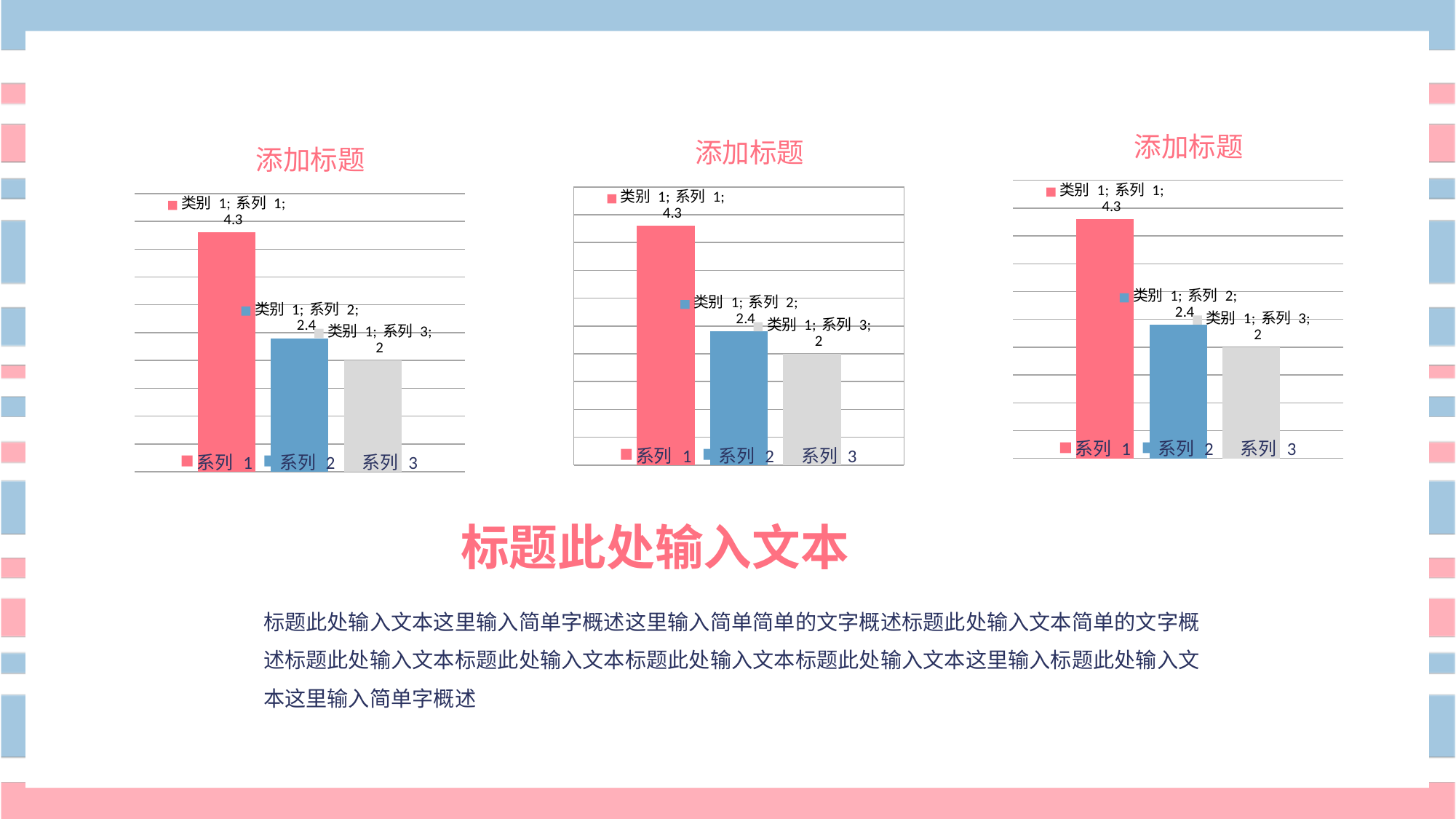

### Chart: 添加标题

| Category | 系列 1 | 系列 2 | 系列 3 |
|---|---|---|---|
| 类别 1 | 4.3 | 2.4 | 2.0 |

### Chart: 添加标题

| Category | 系列 1 | 系列 2 | 系列 3 |
|---|---|---|---|
| 类别 1 | 4.3 | 2.4 | 2.0 |

### Chart: 添加标题

| Category | 系列 1 | 系列 2 | 系列 3 |
|---|---|---|---|
| 类别 1 | 4.3 | 2.4 | 2.0 |
标题此处输入文本
标题此处输入文本这里输入简单字概述这里输入简单简单的文字概述标题此处输入文本简单的文字概述标题此处输入文本标题此处输入文本标题此处输入文本标题此处输入文本这里输入标题此处输入文本这里输入简单字概述